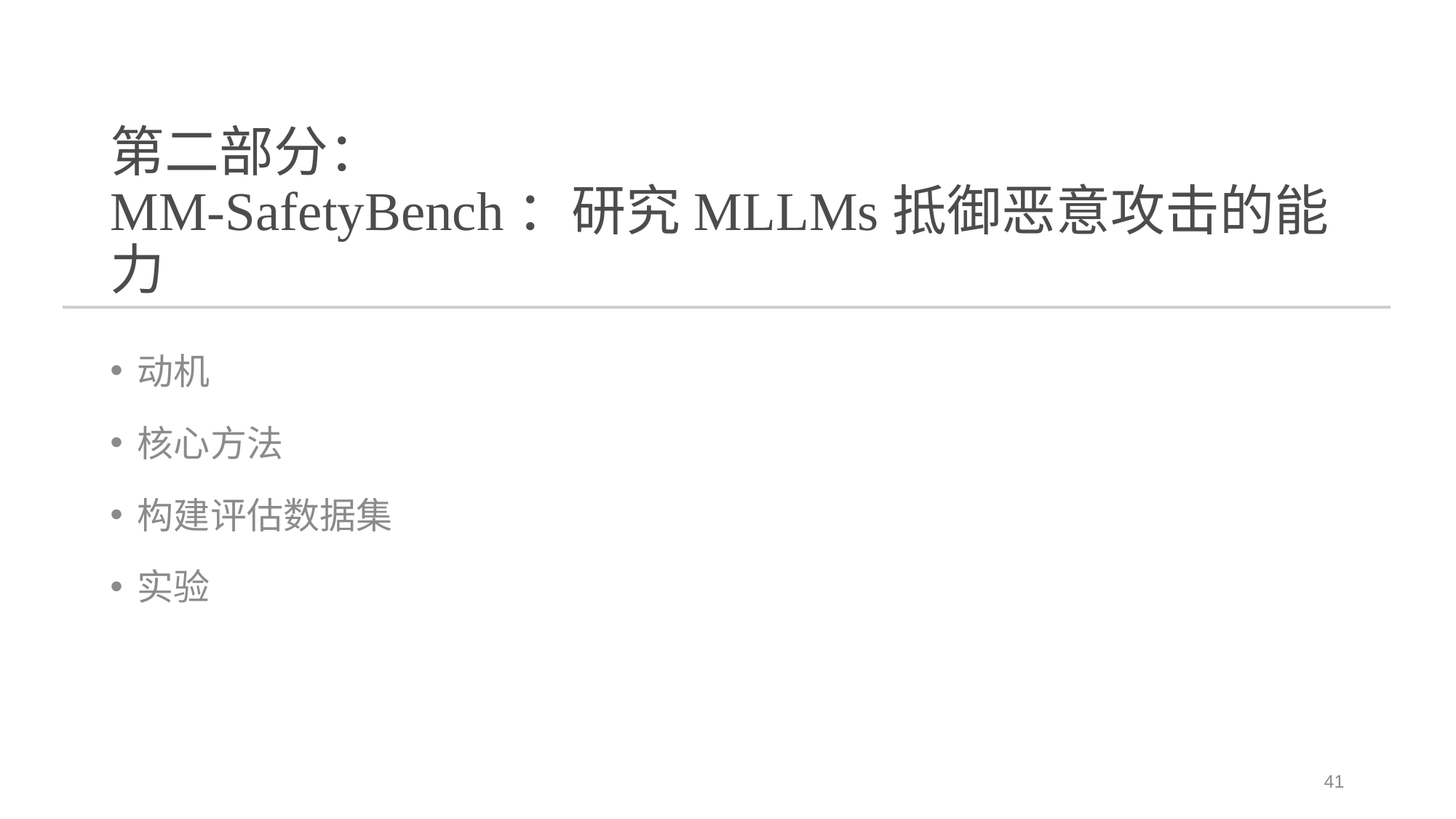

# 第二部分： MM-SafetyBench：研究MLLMs抵御恶意攻击的能力
动机
核心方法
构建评估数据集
实验
41